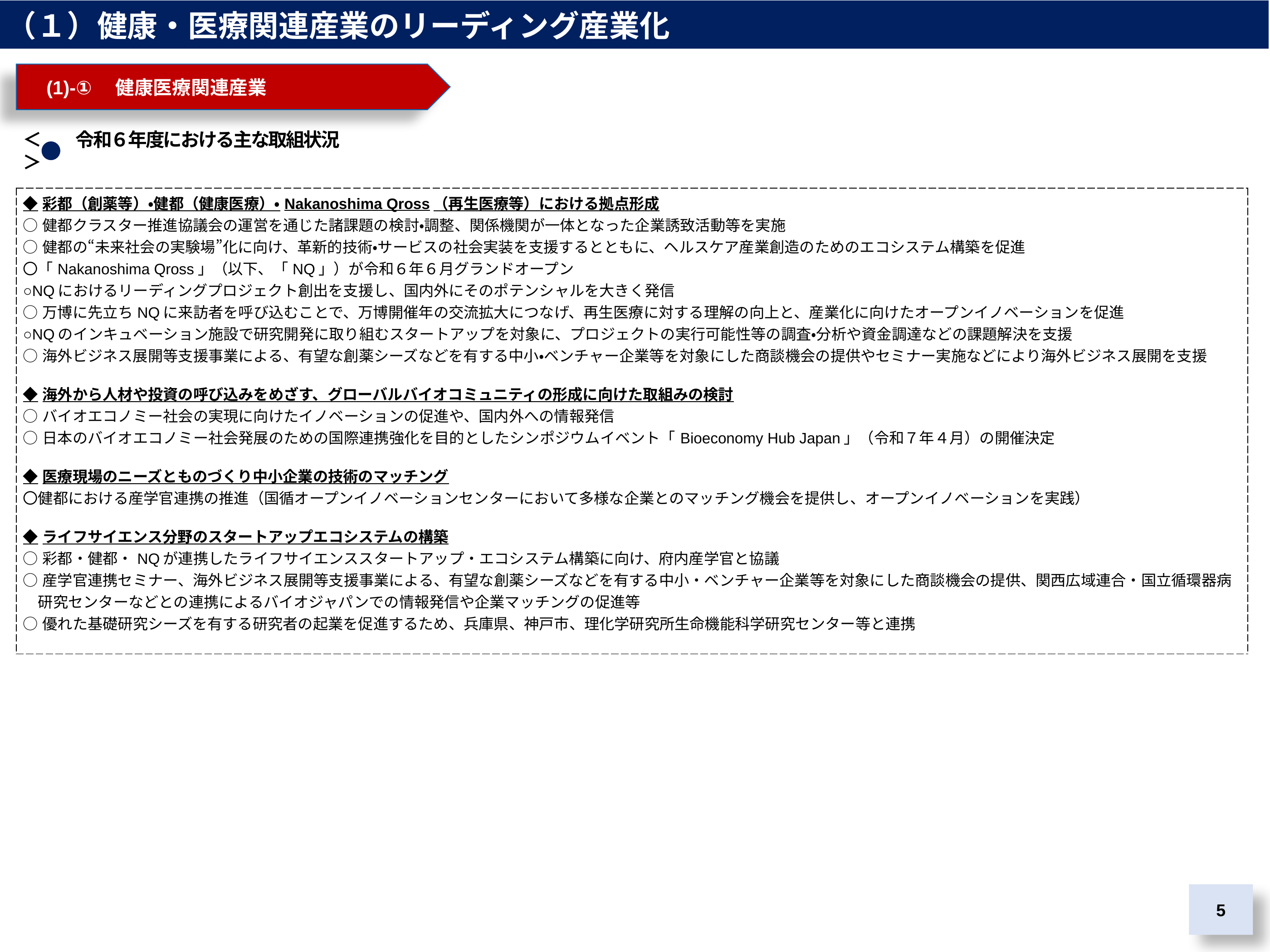

（１）健康・医療関連産業のリーディング産業化
　(1)-①　健康医療関連産業
＜　　令和６年度における主な取組状況＞

| ◆彩都（創薬等）・健都（健康医療）・Nakanoshima Qross（再生医療等）における拠点形成 ○健都クラスター推進協議会の運営を通じた諸課題の検討・調整、関係機関が一体となった企業誘致活動等を実施 ○健都の“未来社会の実験場”化に向け、革新的技術・サービスの社会実装を支援するとともに、ヘルスケア産業創造のためのエコシステム構築を促進 〇「Nakanoshima Qross」（以下、「NQ」）が令和６年６月グランドオープン ○NQにおけるリーディングプロジェクト創出を支援し、国内外にそのポテンシャルを大きく発信 ○万博に先立ちNQに来訪者を呼び込むことで、万博開催年の交流拡大につなげ、再生医療に対する理解の向上と、産業化に向けたオープンイノベーションを促進 ○NQのインキュベーション施設で研究開発に取り組むスタートアップを対象に、プロジェクトの実行可能性等の調査・分析や資金調達などの課題解決を支援 ○海外ビジネス展開等支援事業による、有望な創薬シーズなどを有する中小・ベンチャー企業等を対象にした商談機会の提供やセミナー実施などにより海外ビジネス展開を支援 ◆海外から人材や投資の呼び込みをめざす、グローバルバイオコミュニティの形成に向けた取組みの検討 ○バイオエコノミー社会の実現に向けたイノベーションの促進や、国内外への情報発信 ○⽇本のバイオエコノミー社会発展のための国際連携強化を目的としたシンポジウムイベント「Bioeconomy Hub Japan」（令和７年４月）の開催決定 ◆医療現場のニーズとものづくり中小企業の技術のマッチング 〇健都における産学官連携の推進（国循オープンイノベーションセンターにおいて多様な企業とのマッチング機会を提供し、オープンイノベーションを実践） ◆ライフサイエンス分野のスタートアップエコシステムの構築 ○彩都・健都・NQが連携したライフサイエンススタートアップ・エコシステム構築に向け、府内産学官と協議 ○産学官連携セミナー、海外ビジネス展開等支援事業による、有望な創薬シーズなどを有する中小・ベンチャー企業等を対象にした商談機会の提供、関西広域連合・国立循環器病 　研究センターなどとの連携によるバイオジャパンでの情報発信や企業マッチングの促進等 ○優れた基礎研究シーズを有する研究者の起業を促進するため、兵庫県、神戸市、理化学研究所生命機能科学研究センター等と連携 |
| --- |
5